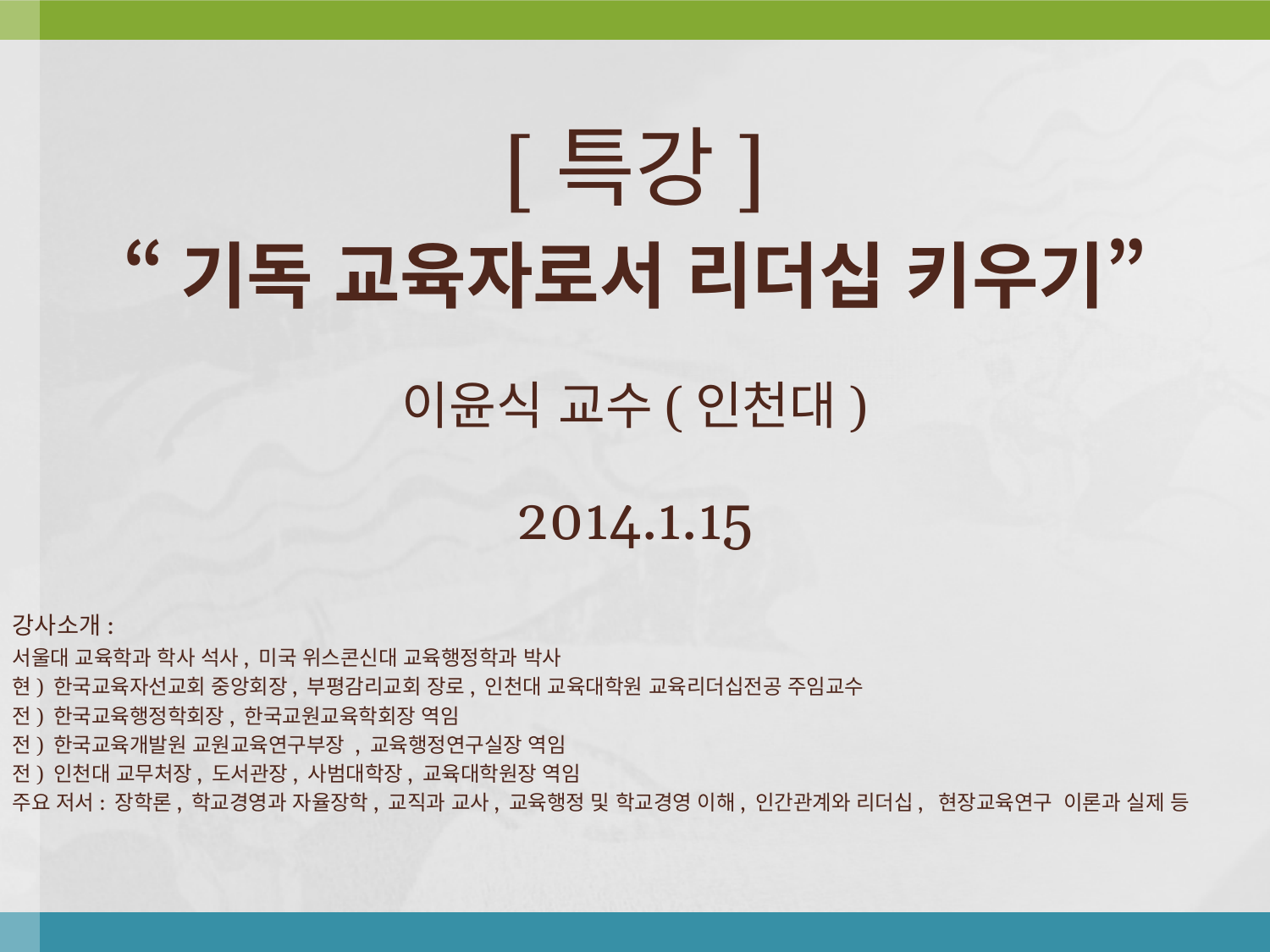

[특강]
“기독 교육자로서 리더십 키우기”

이윤식 교수(인천대)

2014.1.15

강사소개:
서울대 교육학과 학사 석사, 미국 위스콘신대 교육행정학과 박사
현) 한국교육자선교회 중앙회장, 부평감리교회 장로, 인천대 교육대학원 교육리더십전공 주임교수
전) 한국교육행정학회장, 한국교원교육학회장 역임
전) 한국교육개발원 교원교육연구부장 , 교육행정연구실장 역임
전) 인천대 교무처장, 도서관장, 사범대학장, 교육대학원장 역임
주요 저서: 장학론, 학교경영과 자율장학, 교직과 교사, 교육행정 및 학교경영 이해, 인간관계와 리더십,  현장교육연구  이론과 실제 등